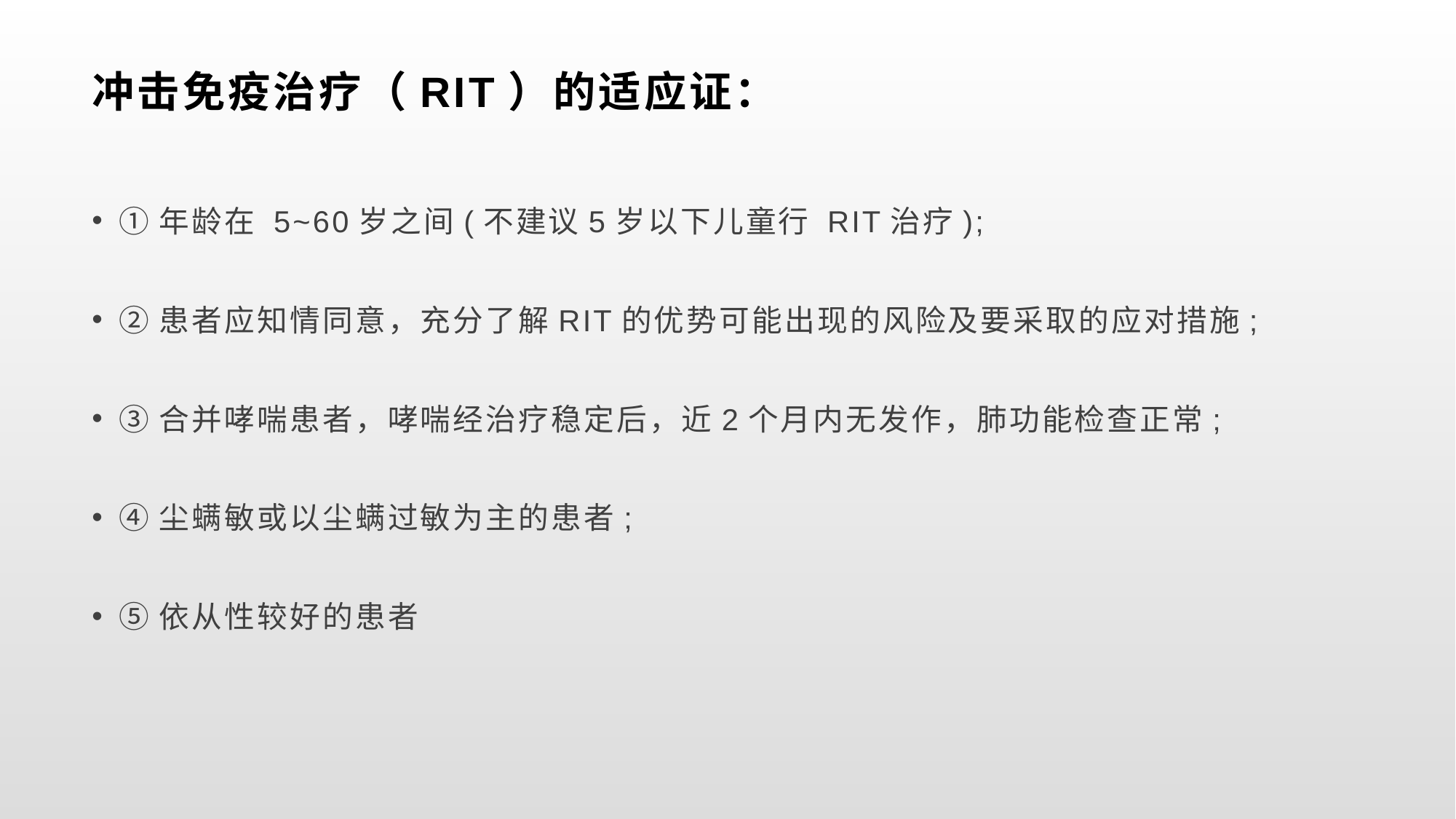

# 冲击免疫治疗（RIT）的适应证：
①年龄在 5~60岁之间(不建议5岁以下儿童行 RIT治疗);
②患者应知情同意，充分了解RIT的优势可能出现的风险及要采取的应对措施;
③合并哮喘患者，哮喘经治疗稳定后，近2个月内无发作，肺功能检查正常;
④尘螨敏或以尘螨过敏为主的患者;
⑤依从性较好的患者